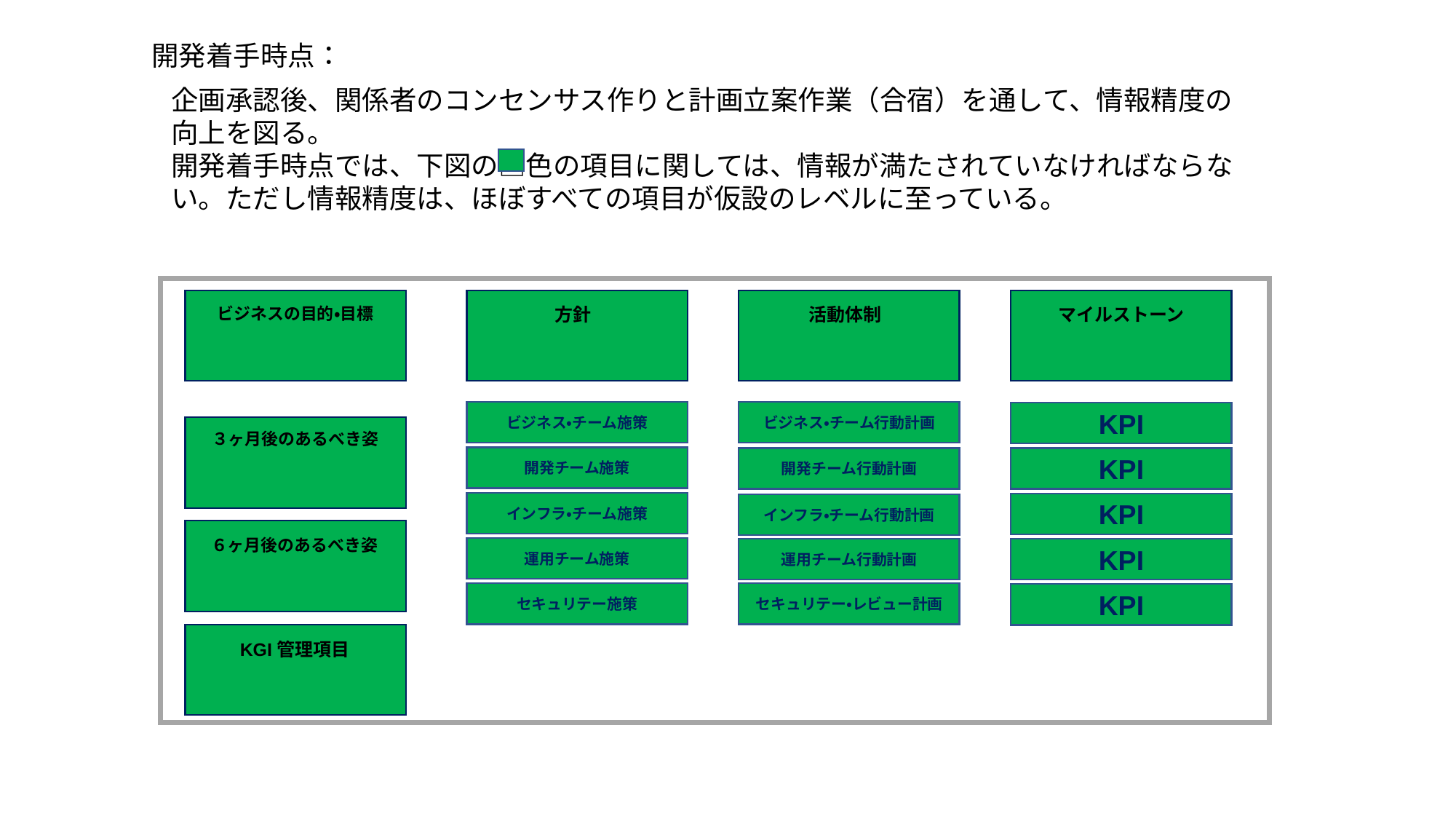

開発着手時点：
企画承認後、関係者のコンセンサス作りと計画立案作業（合宿）を通して、情報精度の向上を図る。
開発着手時点では、下図の□色の項目に関しては、情報が満たされていなければならない。ただし情報精度は、ほぼすべての項目が仮設のレベルに至っている。

ビジネス・チーム施策
ビジネス・チーム行動計画
KPI

開発チーム施策
開発チーム行動計画
KPI
インフラ・チーム施策
KPI
インフラ・チーム行動計画

運用チーム施策
運用チーム行動計画
KPI
セキュリテー施策
セキュリテー・レビュー計画
KPI

ビジネスの目的・目標
活動体制
マイルストーン
方針
３ヶ月後のあるべき姿
６ヶ月後のあるべき姿
KGI管理項目